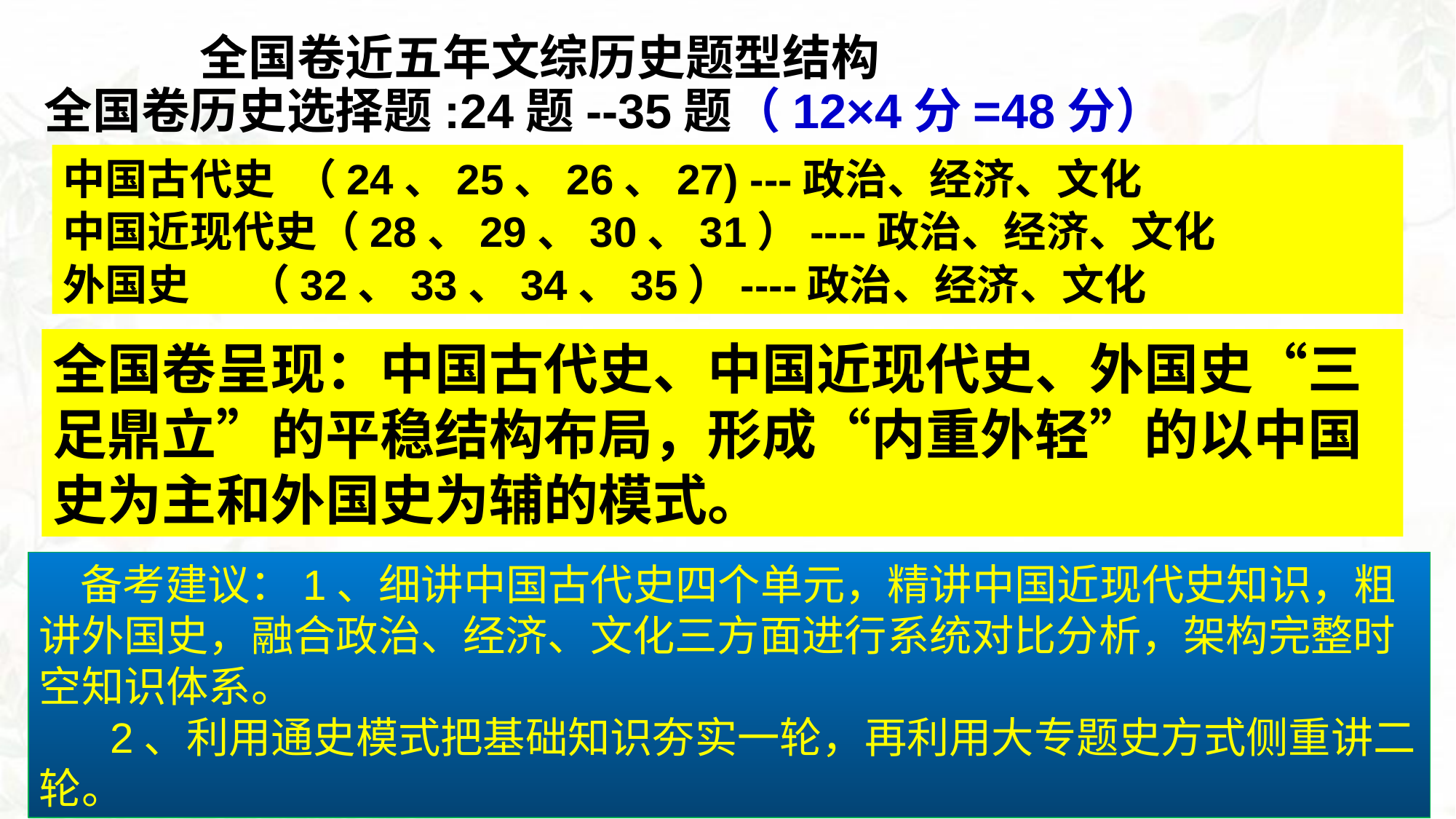

全国卷近五年文综历史题型结构
   全国卷历史选择题:24题--35题（12×4分=48分）

中国古代史  （24、25、26、27) ---政治、经济、文化
中国近现代史（28、29、30、31）----政治、经济、文化
外国史      （32、33、34、35）----政治、经济、文化
全国卷呈现：中国古代史、中国近现代史、外国史“三足鼎立”的平稳结构布局，形成“内重外轻”的以中国史为主和外国史为辅的模式。
    备考建议：1、细讲中国古代史四个单元，精讲中国近现代史知识，粗讲外国史，融合政治、经济、文化三方面进行系统对比分析，架构完整时空知识体系。
      2、利用通史模式把基础知识夯实一轮，再利用大专题史方式侧重讲二轮。